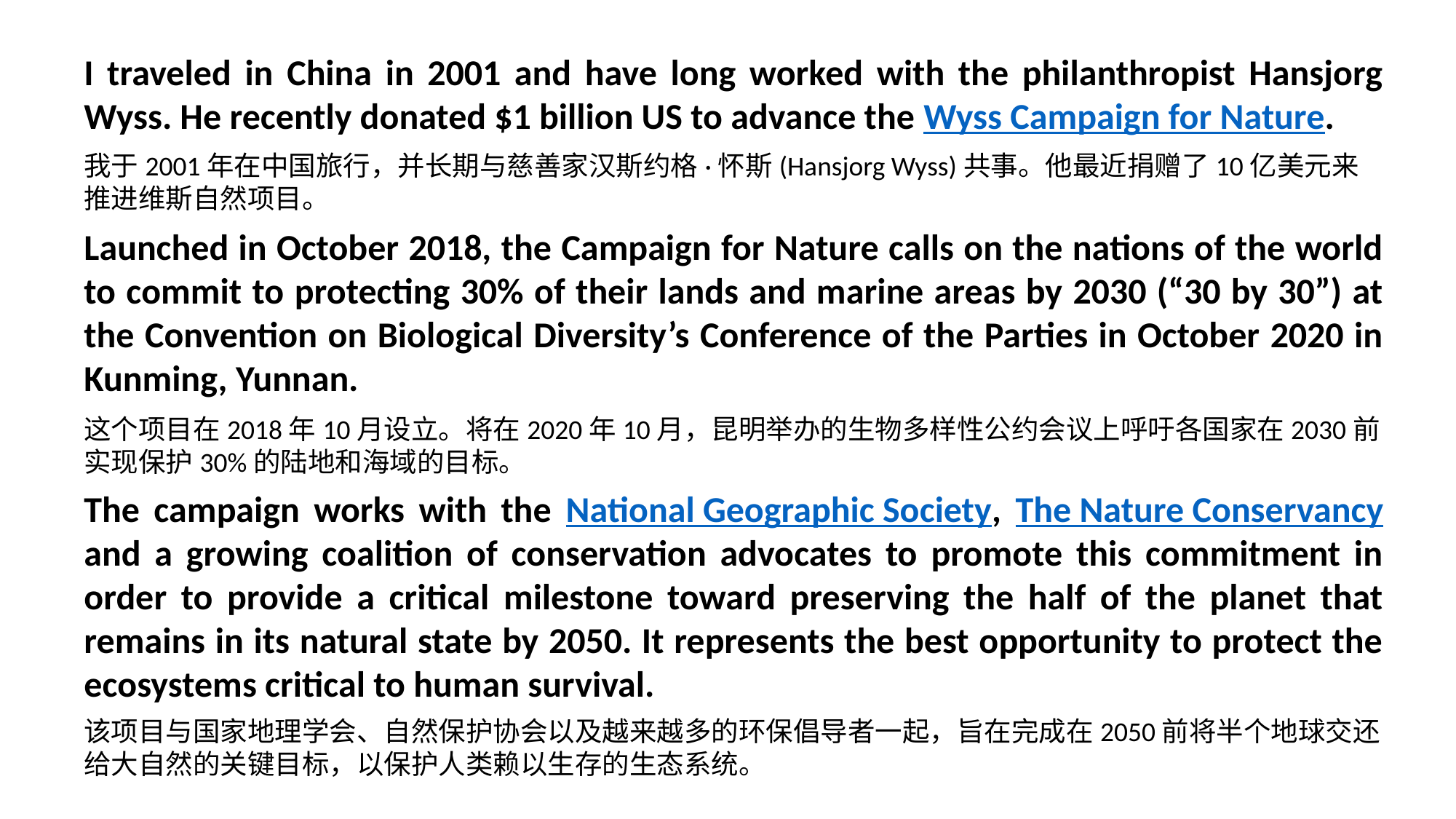

I traveled in China in 2001 and have long worked with the philanthropist Hansjorg Wyss. He recently donated $1 billion US to advance the Wyss Campaign for Nature.

Launched in October 2018, the Campaign for Nature calls on the nations of the world to commit to protecting 30% of their lands and marine areas by 2030 (“30 by 30”) at the Convention on Biological Diversity’s Conference of the Parties in October 2020 in Kunming, Yunnan.

The campaign works with the National Geographic Society, The Nature Conservancy and a growing coalition of conservation advocates to promote this commitment in order to provide a critical milestone toward preserving the half of the planet that remains in its natural state by 2050. It represents the best opportunity to protect the ecosystems critical to human survival.
我于2001年在中国旅行，并长期与慈善家汉斯约格·怀斯(Hansjorg Wyss)共事。他最近捐赠了10亿美元来推进维斯自然项目。
这个项目在2018年10月设立。将在2020年10月，昆明举办的生物多样性公约会议上呼吁各国家在2030前实现保护30%的陆地和海域的目标。
该项目与国家地理学会、自然保护协会以及越来越多的环保倡导者一起，旨在完成在2050前将半个地球交还给大自然的关键目标，以保护人类赖以生存的生态系统。